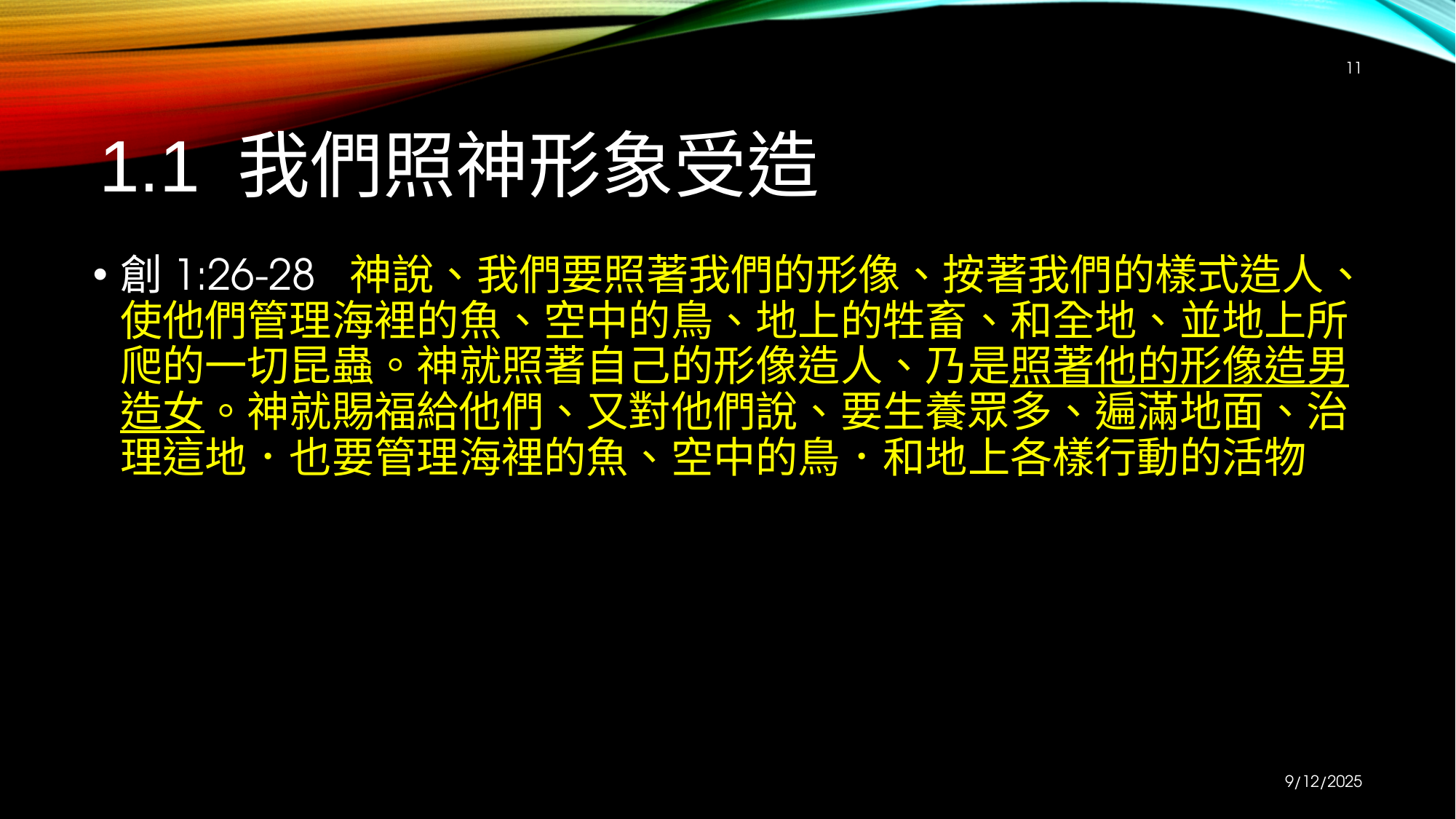

11
# 1.1 我們照神形象受造
創1:26-28  神說、我們要照著我們的形像、按著我們的樣式造人、使他們管理海裡的魚、空中的鳥、地上的牲畜、和全地、並地上所爬的一切昆蟲。神就照著自己的形像造人、乃是照著他的形像造男造女。神就賜福給他們、又對他們說、要生養眾多、遍滿地面、治理這地．也要管理海裡的魚、空中的鳥．和地上各樣行動的活物

9/12/2025